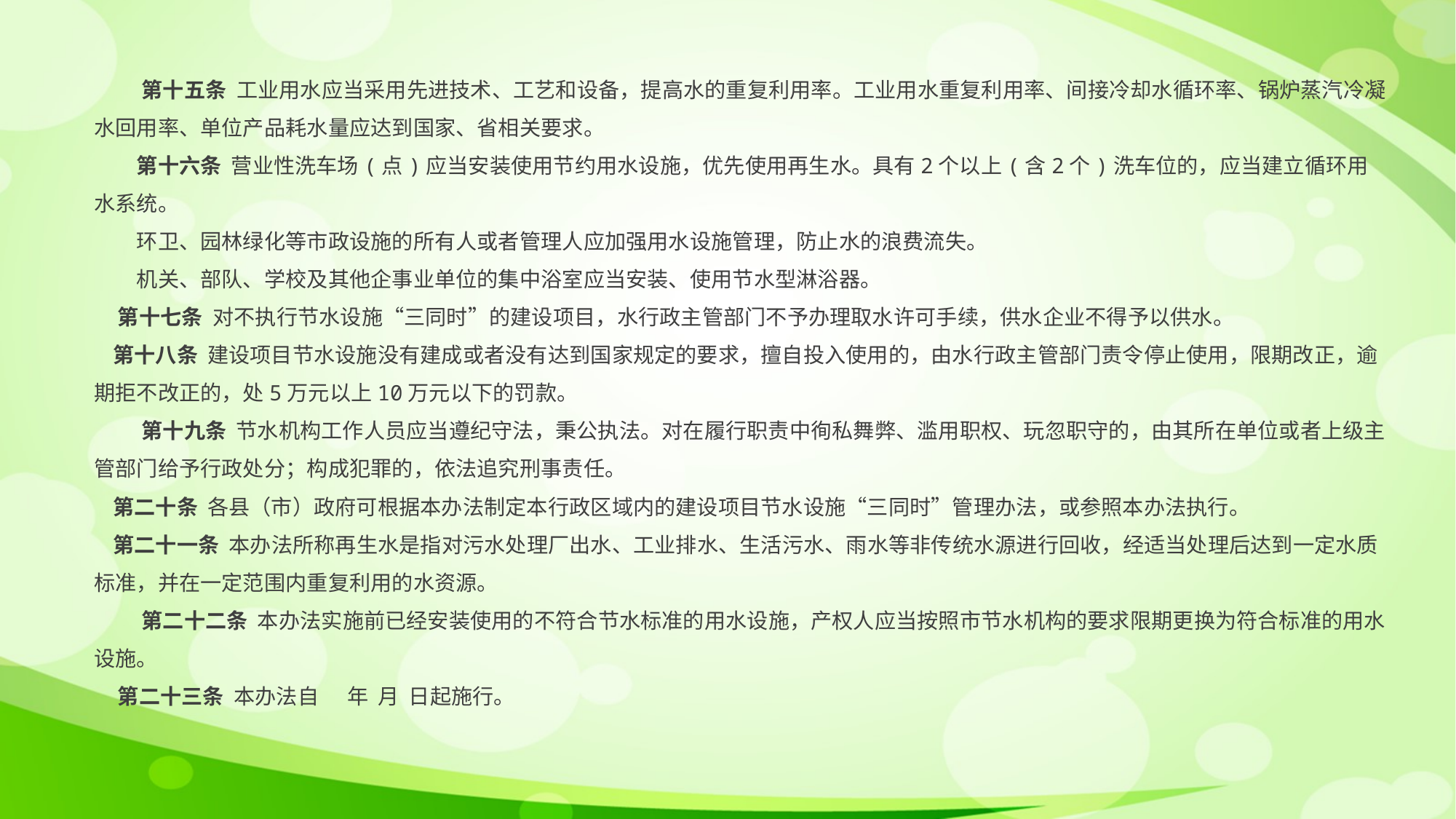

第十五条  工业用水应当采用先进技术、工艺和设备，提高水的重复利用率。工业用水重复利用率、间接冷却水循环率、锅炉蒸汽冷凝水回用率、单位产品耗水量应达到国家、省相关要求。
　　第十六条  营业性洗车场(点)应当安装使用节约用水设施，优先使用再生水。具有2个以上(含2个)洗车位的，应当建立循环用水系统。
　　环卫、园林绿化等市政设施的所有人或者管理人应加强用水设施管理，防止水的浪费流失。
　　机关、部队、学校及其他企事业单位的集中浴室应当安装、使用节水型淋浴器。
     第十七条  对不执行节水设施“三同时”的建设项目，水行政主管部门不予办理取水许可手续，供水企业不得予以供水。
    第十八条  建设项目节水设施没有建成或者没有达到国家规定的要求，擅自投入使用的，由水行政主管部门责令停止使用，限期改正，逾期拒不改正的，处5万元以上10万元以下的罚款。
第十九条  节水机构工作人员应当遵纪守法，秉公执法。对在履行职责中徇私舞弊、滥用职权、玩忽职守的，由其所在单位或者上级主管部门给予行政处分；构成犯罪的，依法追究刑事责任。
    第二十条  各县（市）政府可根据本办法制定本行政区域内的建设项目节水设施“三同时”管理办法，或参照本办法执行。
    第二十一条  本办法所称再生水是指对污水处理厂出水、工业排水、生活污水、雨水等非传统水源进行回收，经适当处理后达到一定水质标准，并在一定范围内重复利用的水资源。
第二十二条  本办法实施前已经安装使用的不符合节水标准的用水设施，产权人应当按照市节水机构的要求限期更换为符合标准的用水设施。
     第二十三条  本办法自      年  月  日起施行。